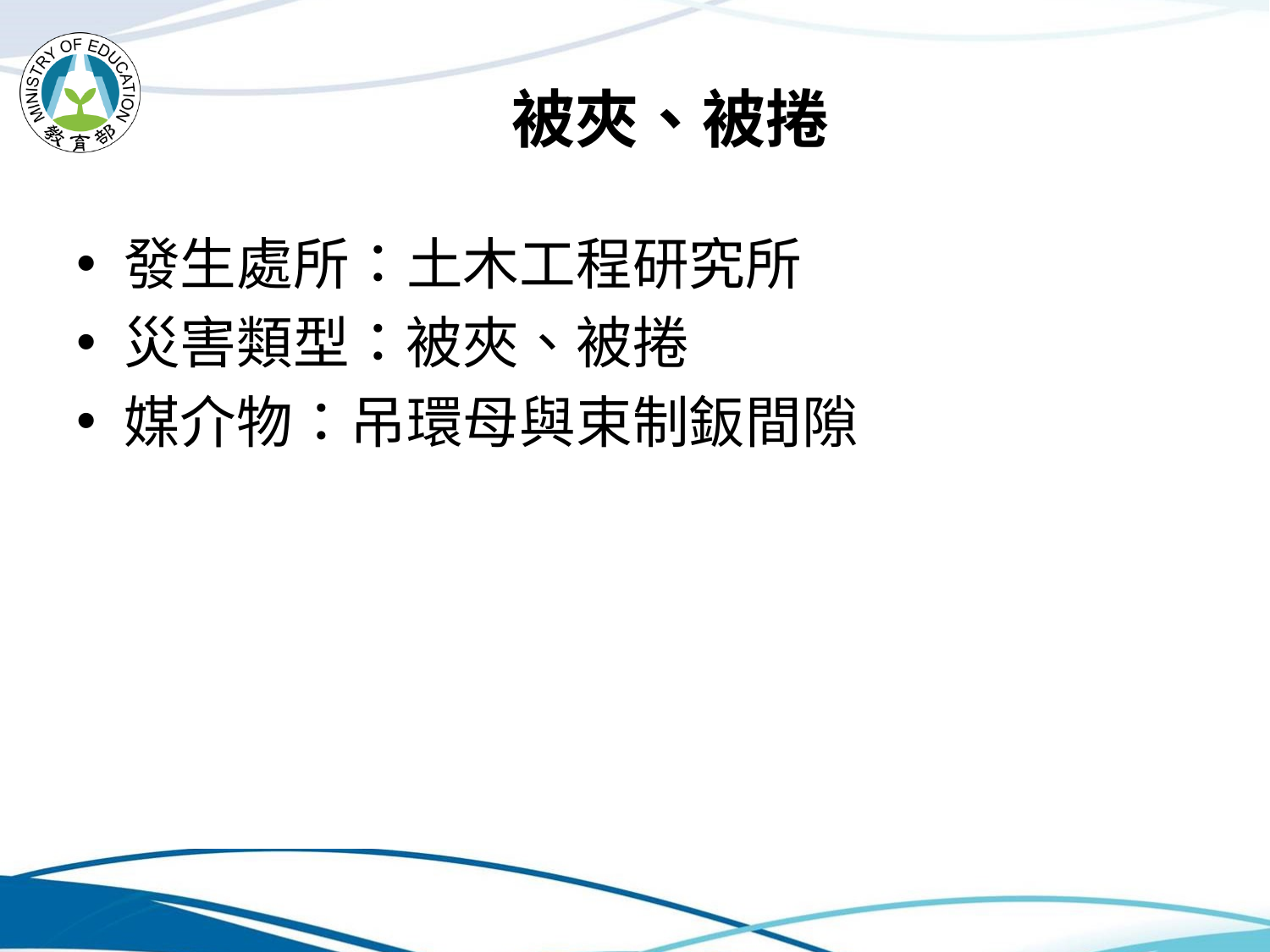

# 被夾、被捲
發生處所：土木工程研究所
災害類型：被夾、被捲
媒介物：吊環母與束制鈑間隙